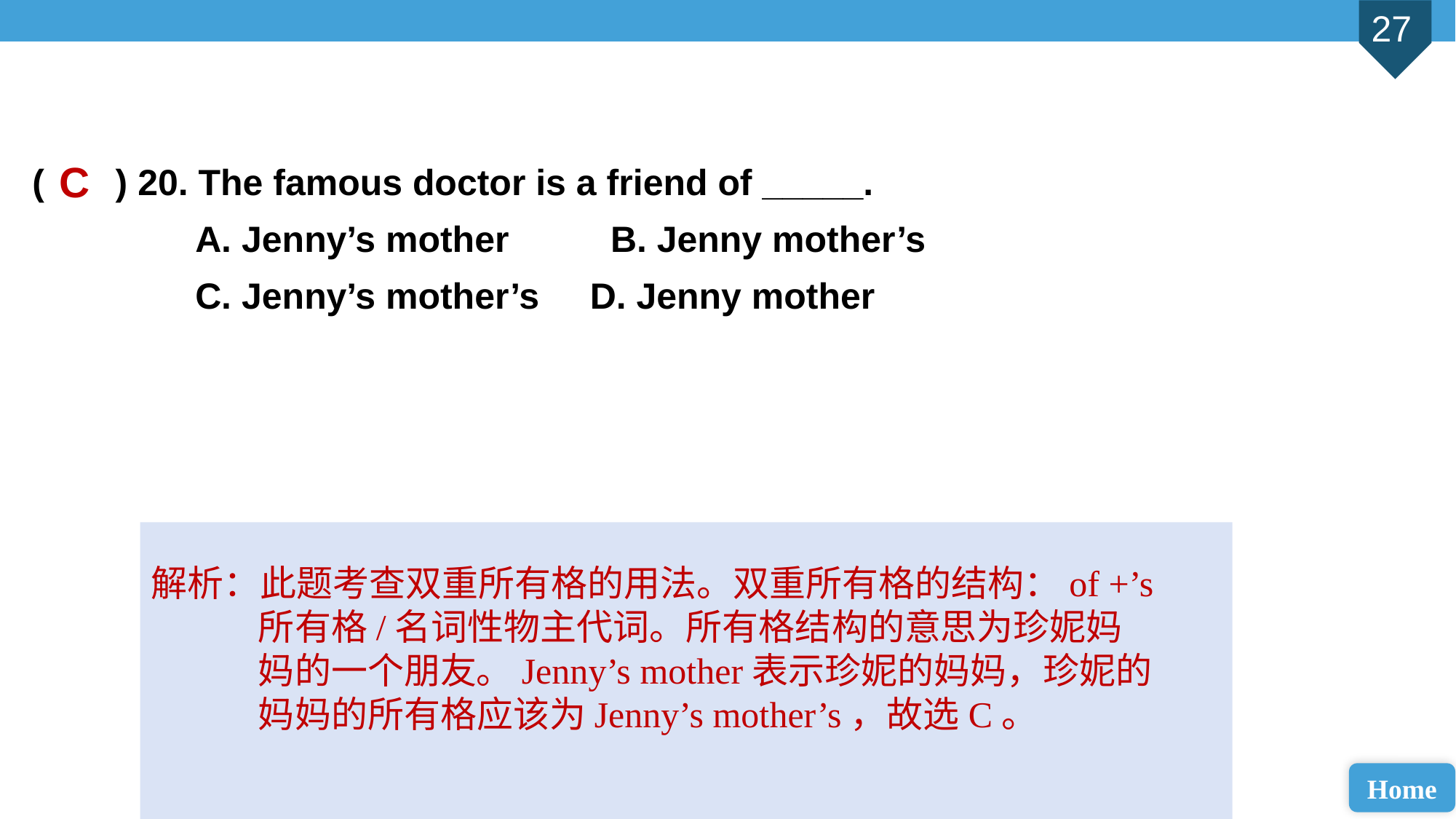

(       ) 20. The famous doctor is a friend of _____.
                A. Jenny’s mother          B. Jenny mother’s
                C. Jenny’s mother’s     D. Jenny mother
C

解析：此题考查双重所有格的用法。双重所有格的结构：of +’s所有格/名词性物主代词。所有格结构的意思为珍妮妈妈的一个朋友。Jenny’s mother表示珍妮的妈妈，珍妮的妈妈的所有格应该为Jenny’s mother’s，故选C。